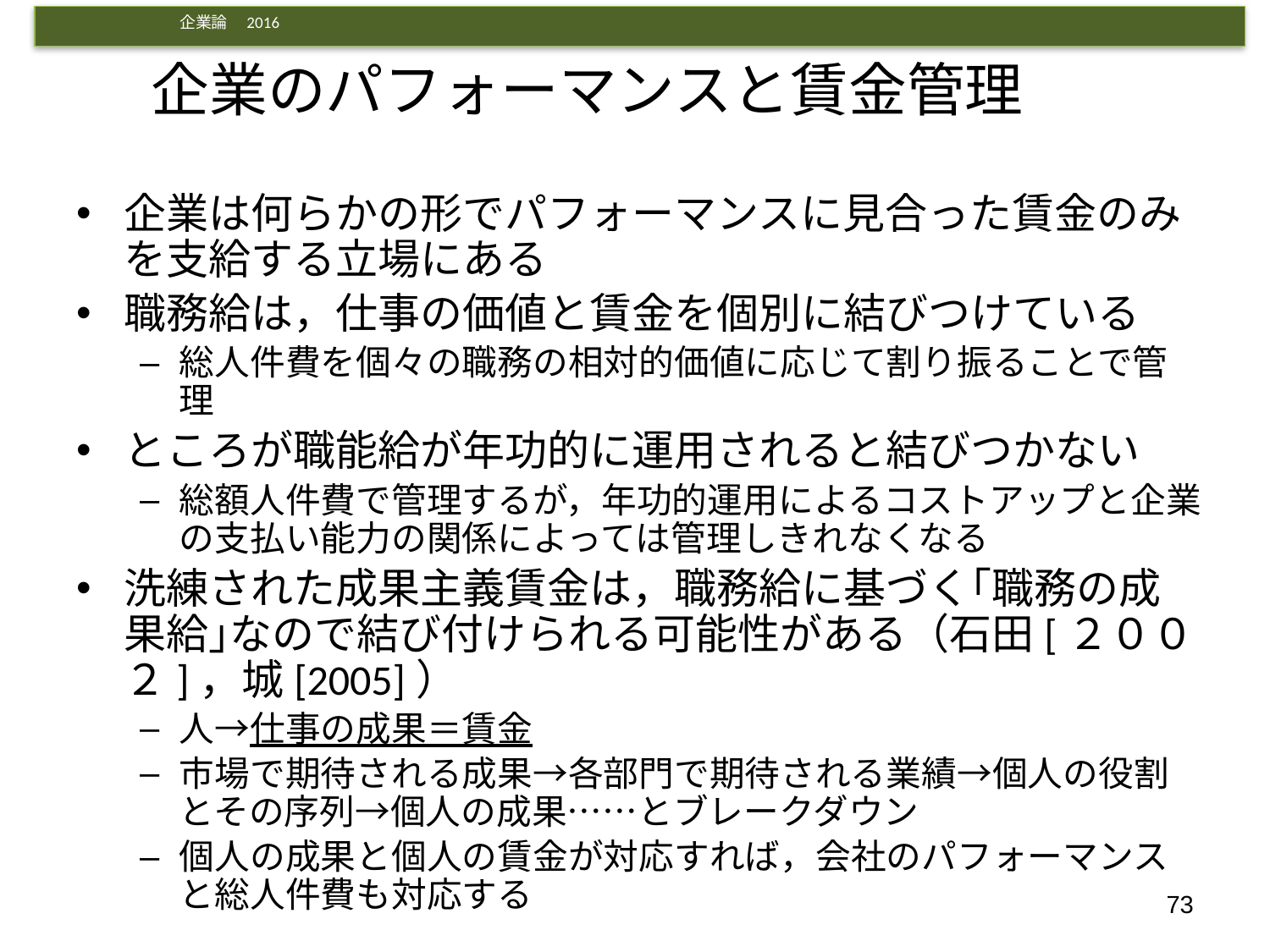

# 企業のパフォーマンスと賃金管理
企業は何らかの形でパフォーマンスに見合った賃金のみを支給する立場にある
職務給は，仕事の価値と賃金を個別に結びつけている
総人件費を個々の職務の相対的価値に応じて割り振ることで管理
ところが職能給が年功的に運用されると結びつかない
総額人件費で管理するが，年功的運用によるコストアップと企業の支払い能力の関係によっては管理しきれなくなる
洗練された成果主義賃金は，職務給に基づく｢職務の成果給｣なので結び付けられる可能性がある（石田[２００２]，城[2005]）
人→仕事の成果＝賃金
市場で期待される成果→各部門で期待される業績→個人の役割とその序列→個人の成果……とブレークダウン
個人の成果と個人の賃金が対応すれば，会社のパフォーマンスと総人件費も対応する

73